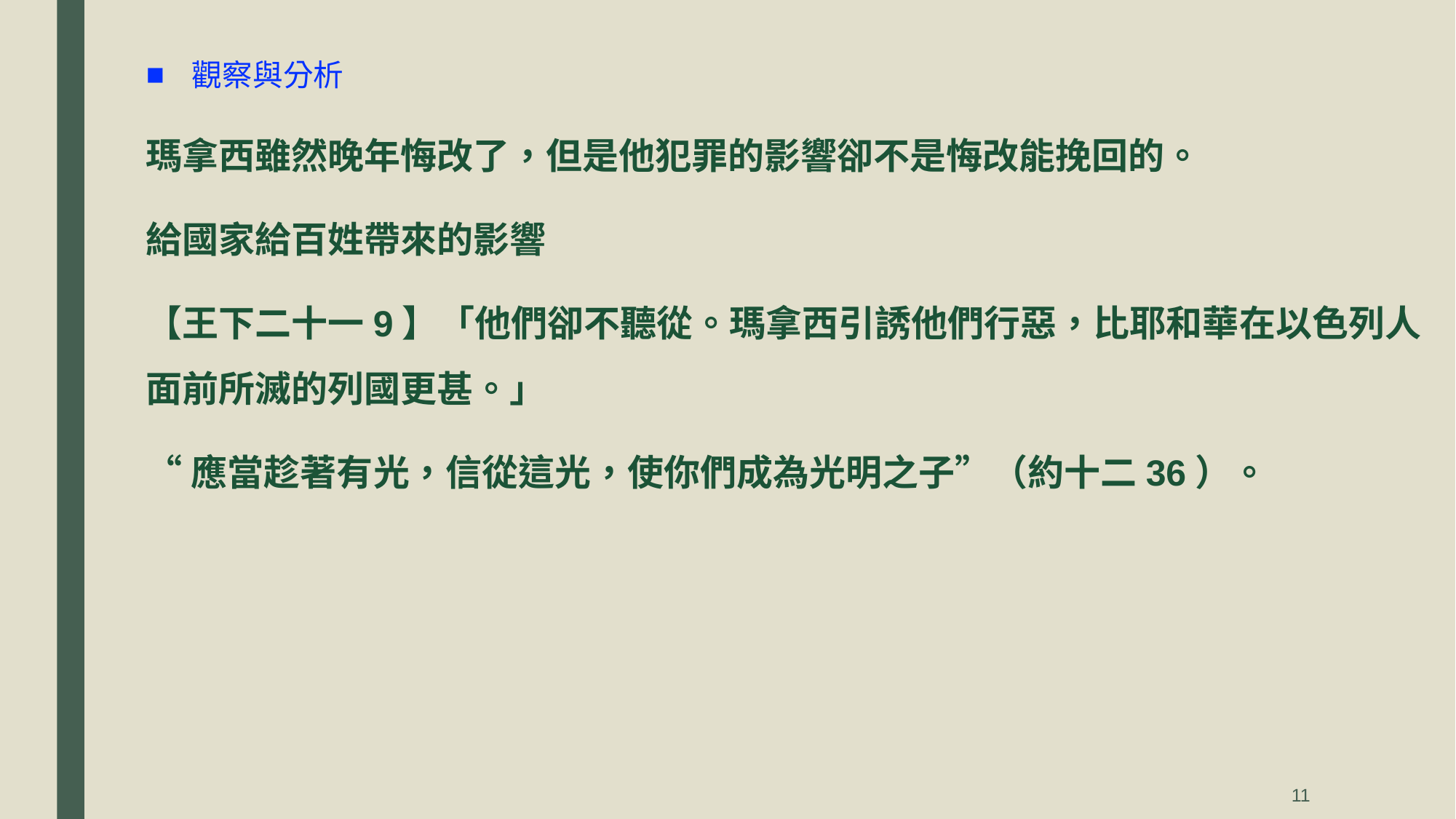

觀察與分析
瑪拿西雖然晚年悔改了，但是他犯罪的影響卻不是悔改能挽回的。
給國家給百姓帶來的影響
【王下二十一9】「他們卻不聽從。瑪拿西引誘他們行惡，比耶和華在以色列人面前所滅的列國更甚。」
“應當趁著有光，信從這光，使你們成為光明之子”（約十二36）。
11